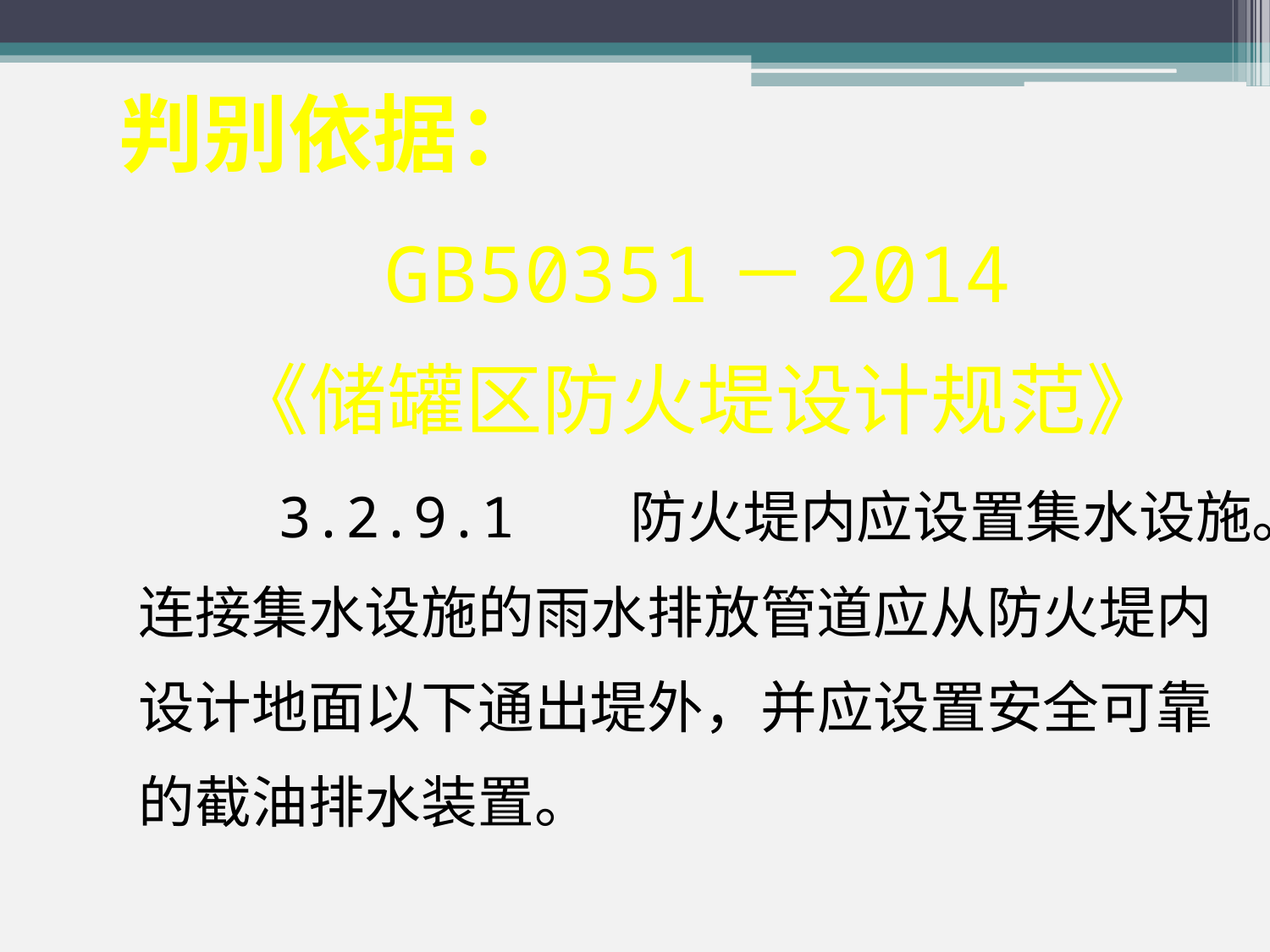

判别依据：
GB50351－2014
《储罐区防火堤设计规范》
    3.2.9.1   防火堤内应设置集水设施。连接集水设施的雨水排放管道应从防火堤内设计地面以下通出堤外，并应设置安全可靠的截油排水装置。